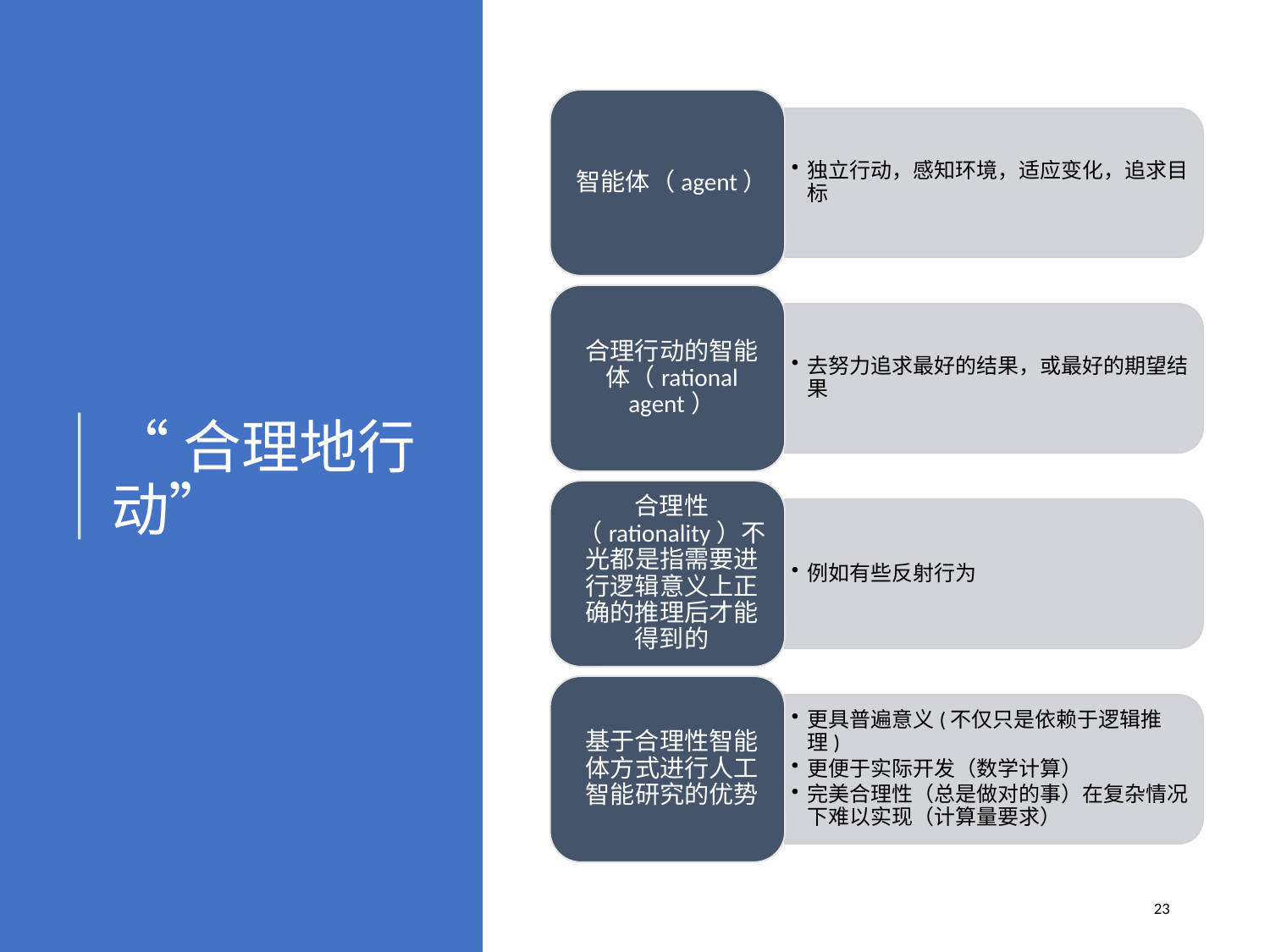

独立行动，感知环境，适应变化，追求目标
智能体（agent）
去努力追求最好的结果，或最好的期望结果
合理行动的智能体（rational agent）
例如有些反射行为
合理性（rationality）不光都是指需要进行逻辑意义上正确的推理后才能得到的
更具普遍意义(不仅只是依赖于逻辑推理)
更便于实际开发（数学计算）
完美合理性（总是做对的事）在复杂情况下难以实现（计算量要求）
基于合理性智能体方式进行人工智能研究的优势
# “合理地行动”
23